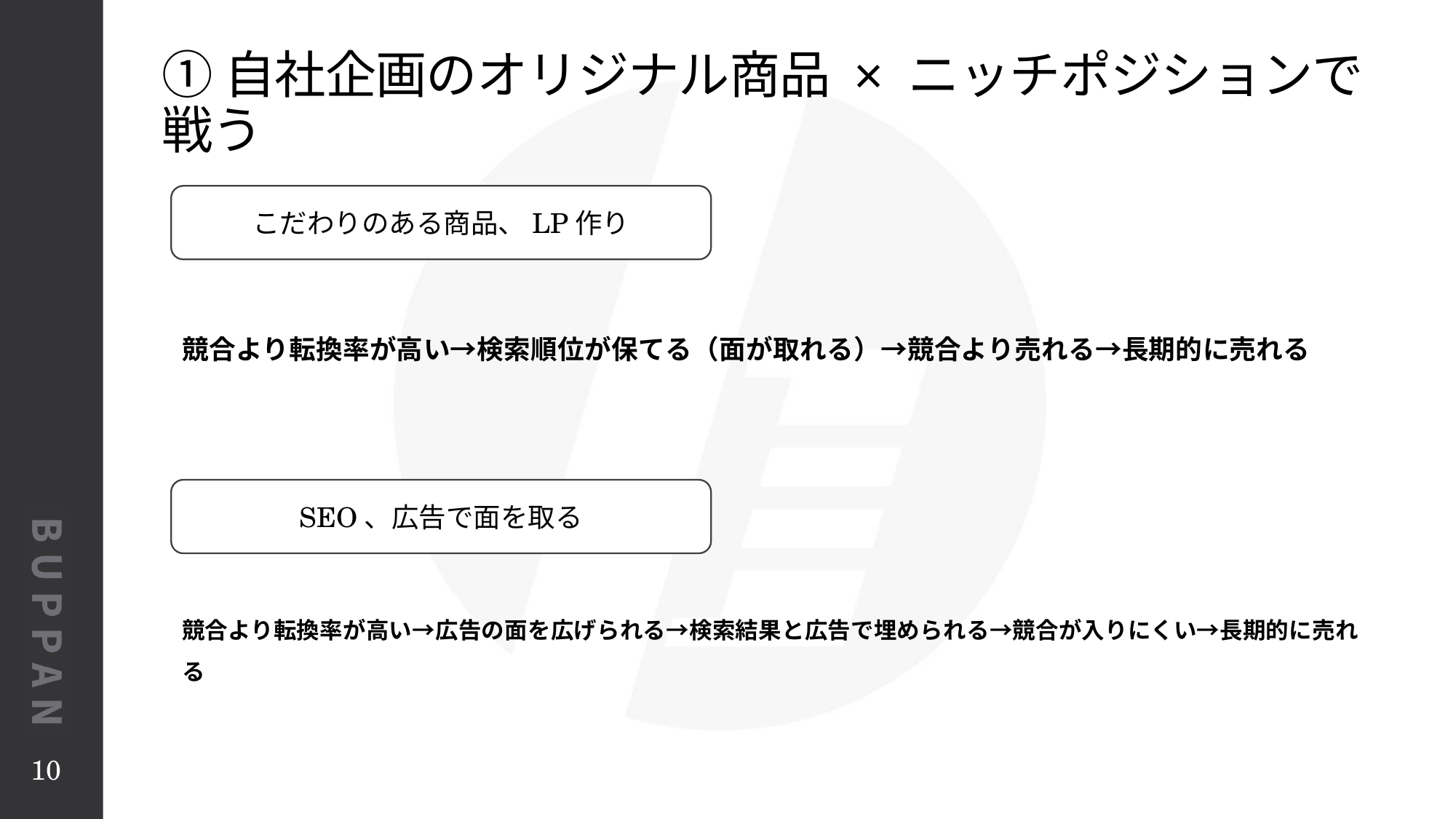

# ①自社企画のオリジナル商品 × ニッチポジションで戦う
こだわりのある商品、LP作り
競合より転換率が高い→検索順位が保てる（面が取れる）→競合より売れる→長期的に売れる
SEO、広告で面を取る
競合より転換率が高い→広告の面を広げられる→検索結果と広告で埋められる→競合が入りにくい→長期的に売れる
10